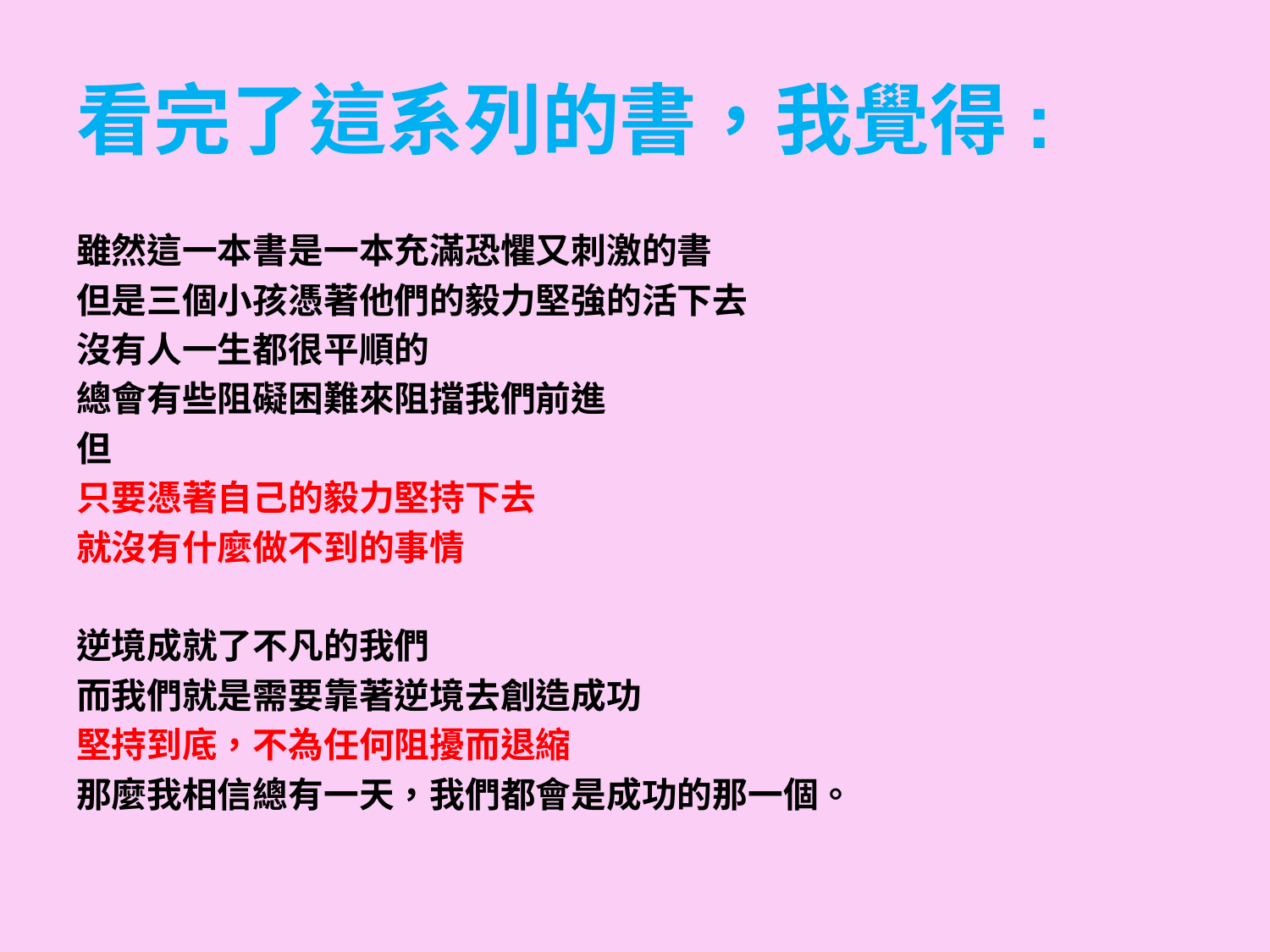

# 看完了這系列的書，我覺得:
雖然這一本書是一本充滿恐懼又刺激的書
但是三個小孩憑著他們的毅力堅強的活下去
沒有人一生都很平順的
總會有些阻礙困難來阻擋我們前進
但
只要憑著自己的毅力堅持下去
就沒有什麼做不到的事情

逆境成就了不凡的我們
而我們就是需要靠著逆境去創造成功
堅持到底，不為任何阻擾而退縮
那麼我相信總有一天，我們都會是成功的那一個。